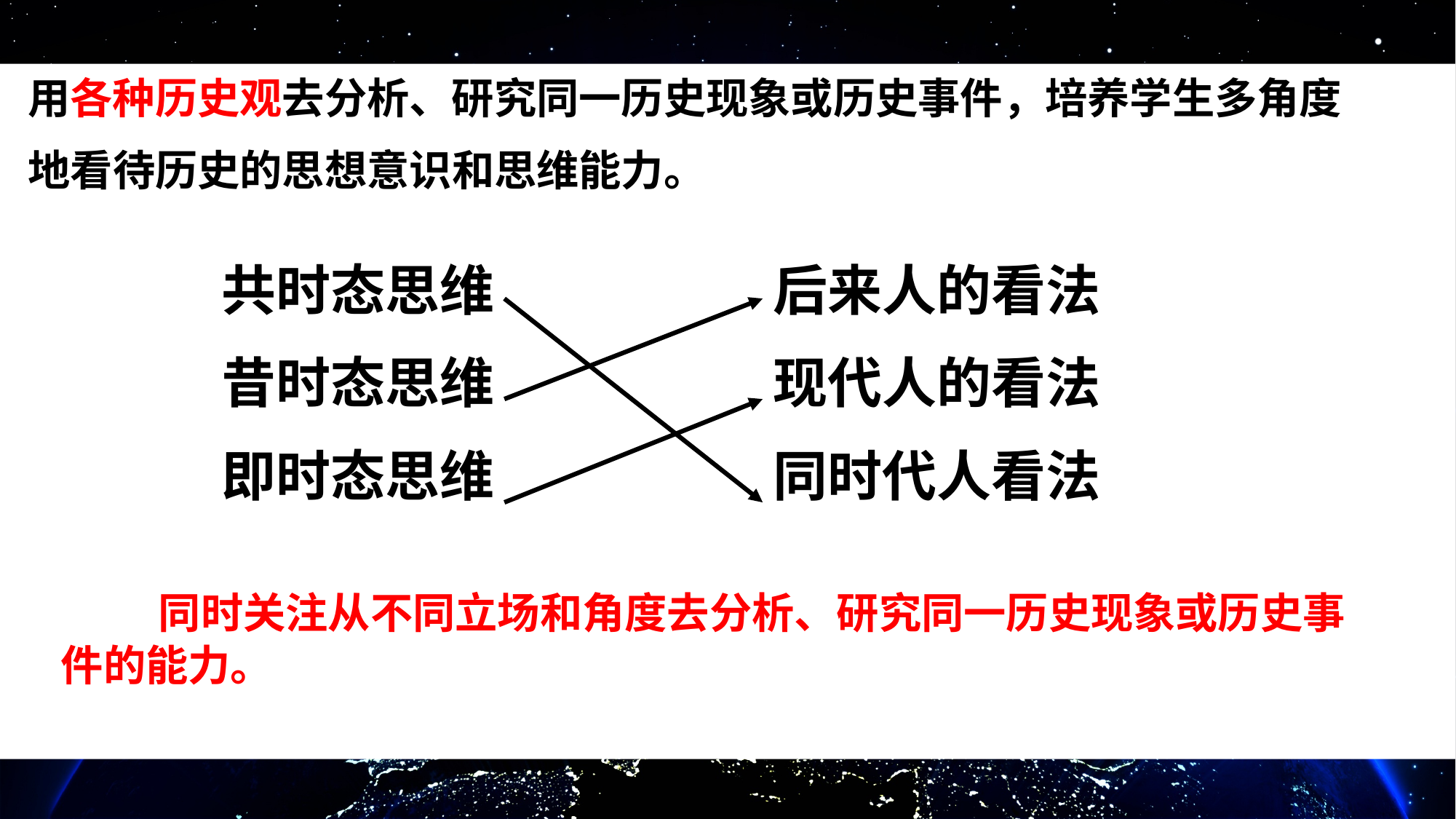

用各种历史观去分析、研究同一历史现象或历史事件，培养学生多角度
地看待历史的思想意识和思维能力。
共时态思维
昔时态思维
即时态思维
后来人的看法
现代人的看法
同时代人看法

        同时关注从不同立场和角度去分析、研究同一历史现象或历史事件的能力。